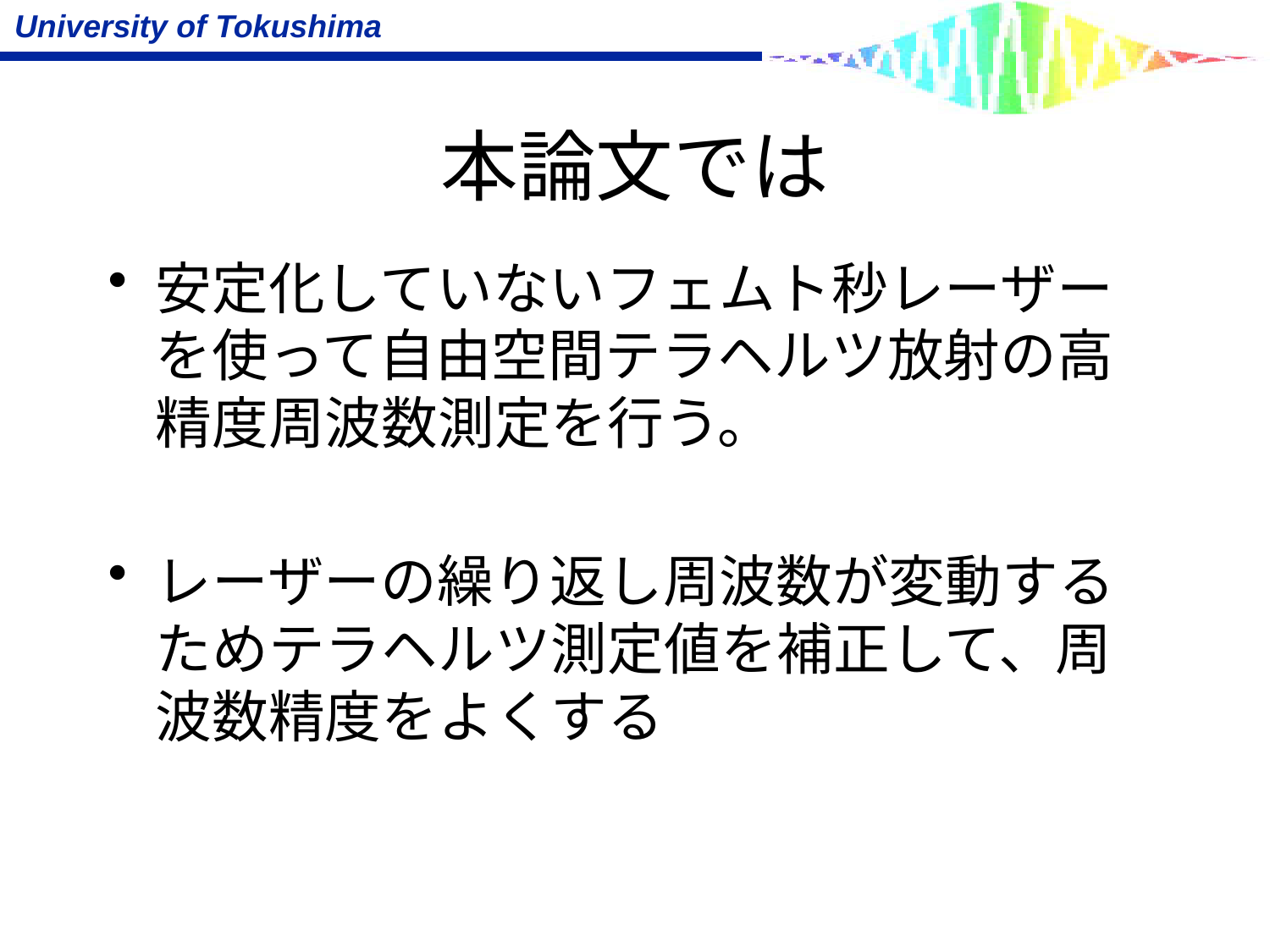

# 本論文では
安定化していないフェムト秒レーザーを使って自由空間テラヘルツ放射の高精度周波数測定を行う。

レーザーの繰り返し周波数が変動するためテラヘルツ測定値を補正して、周波数精度をよくする